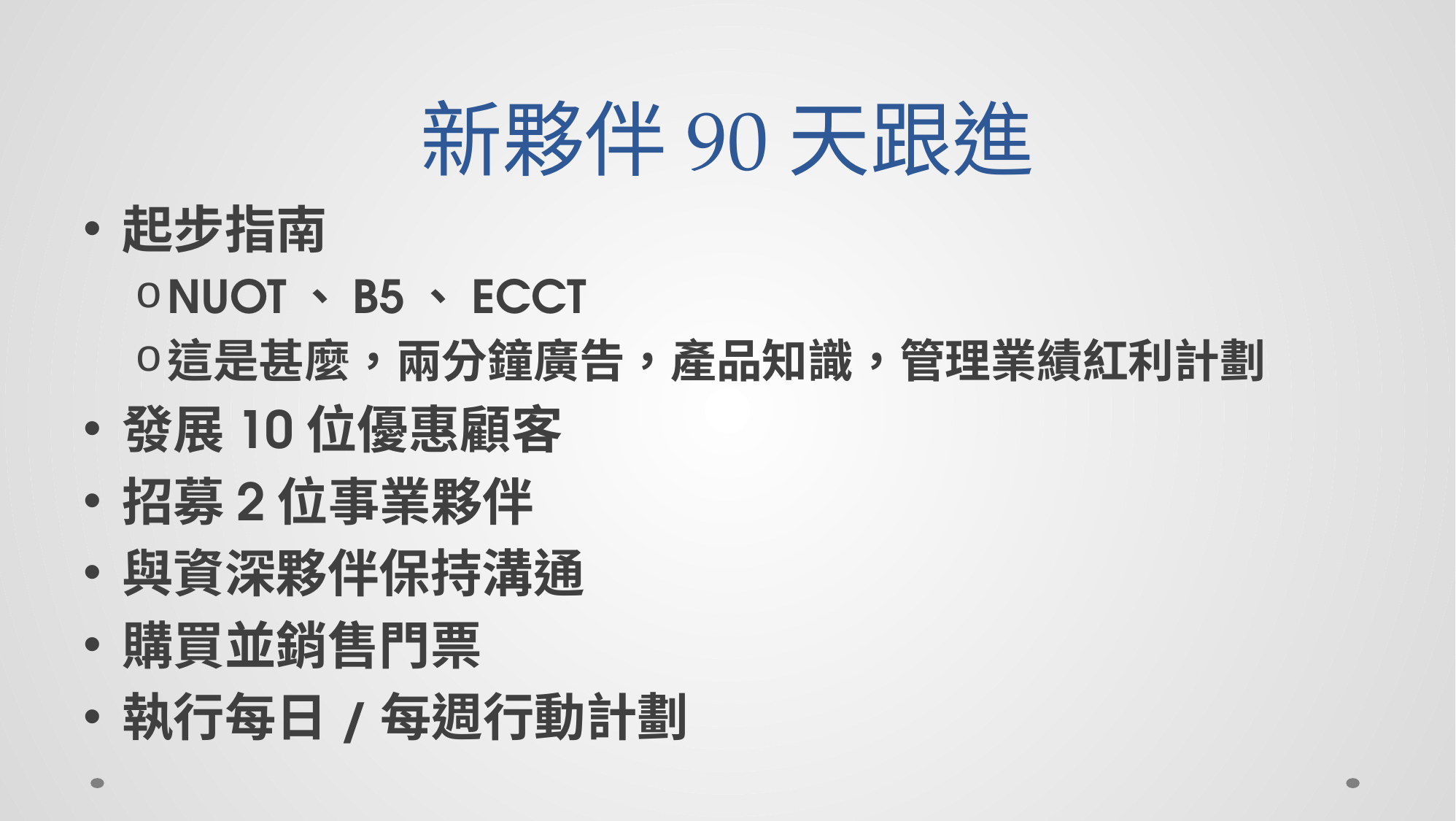

# 新夥伴90天跟進
起步指南
NUOT、B5、ECCT
這是甚麼，兩分鐘廣告，產品知識，管理業績紅利計劃
發展10位優惠顧客
招募2位事業夥伴
與資深夥伴保持溝通
購買並銷售門票
執行每日/每週行動計劃